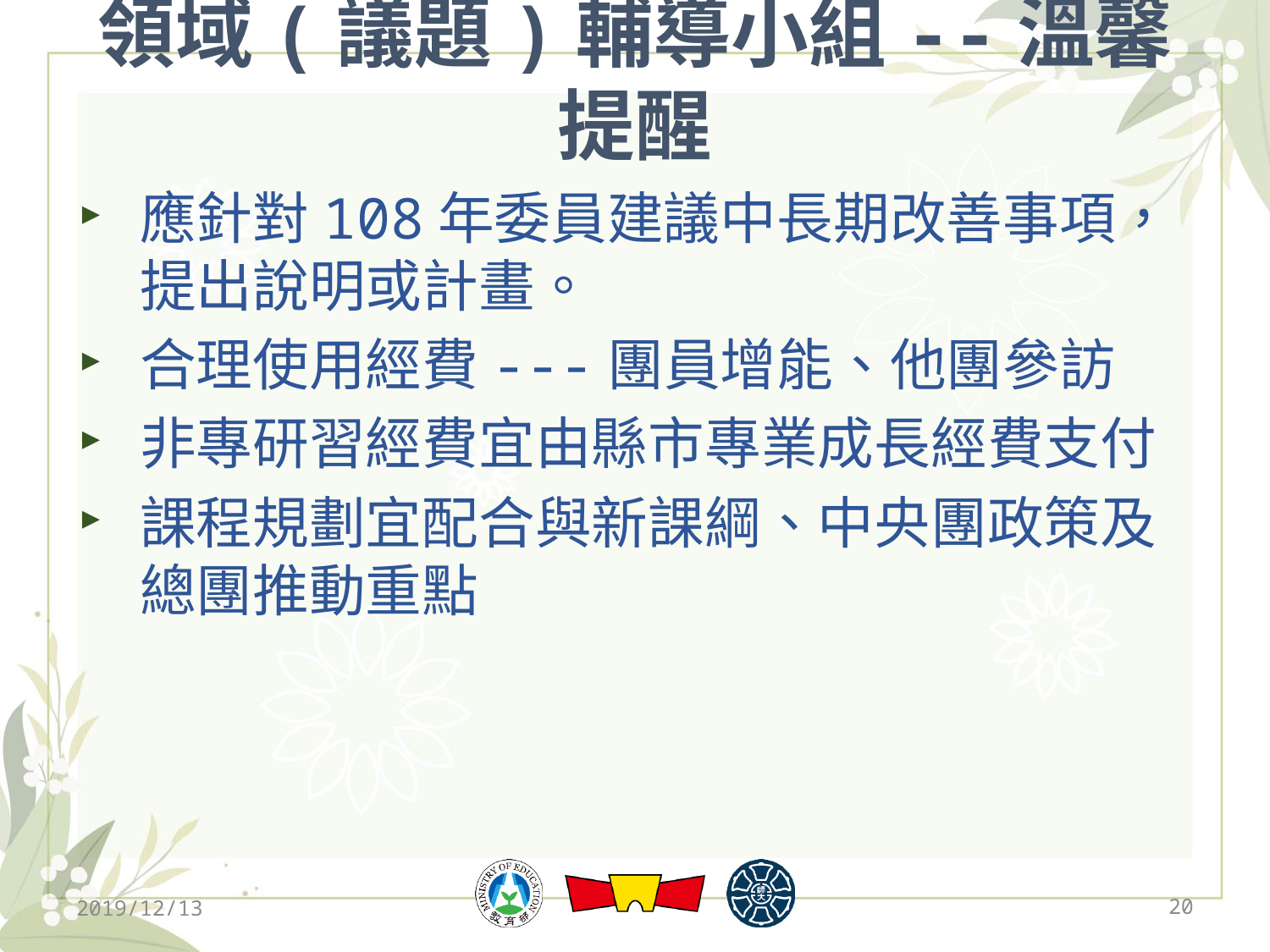

# 領域(議題)輔導小組--溫馨提醒
應針對108年委員建議中長期改善事項，提出說明或計畫。
合理使用經費---團員增能、他團參訪
非專研習經費宜由縣市專業成長經費支付
課程規劃宜配合與新課綱、中央團政策及總團推動重點

2019/12/13
20